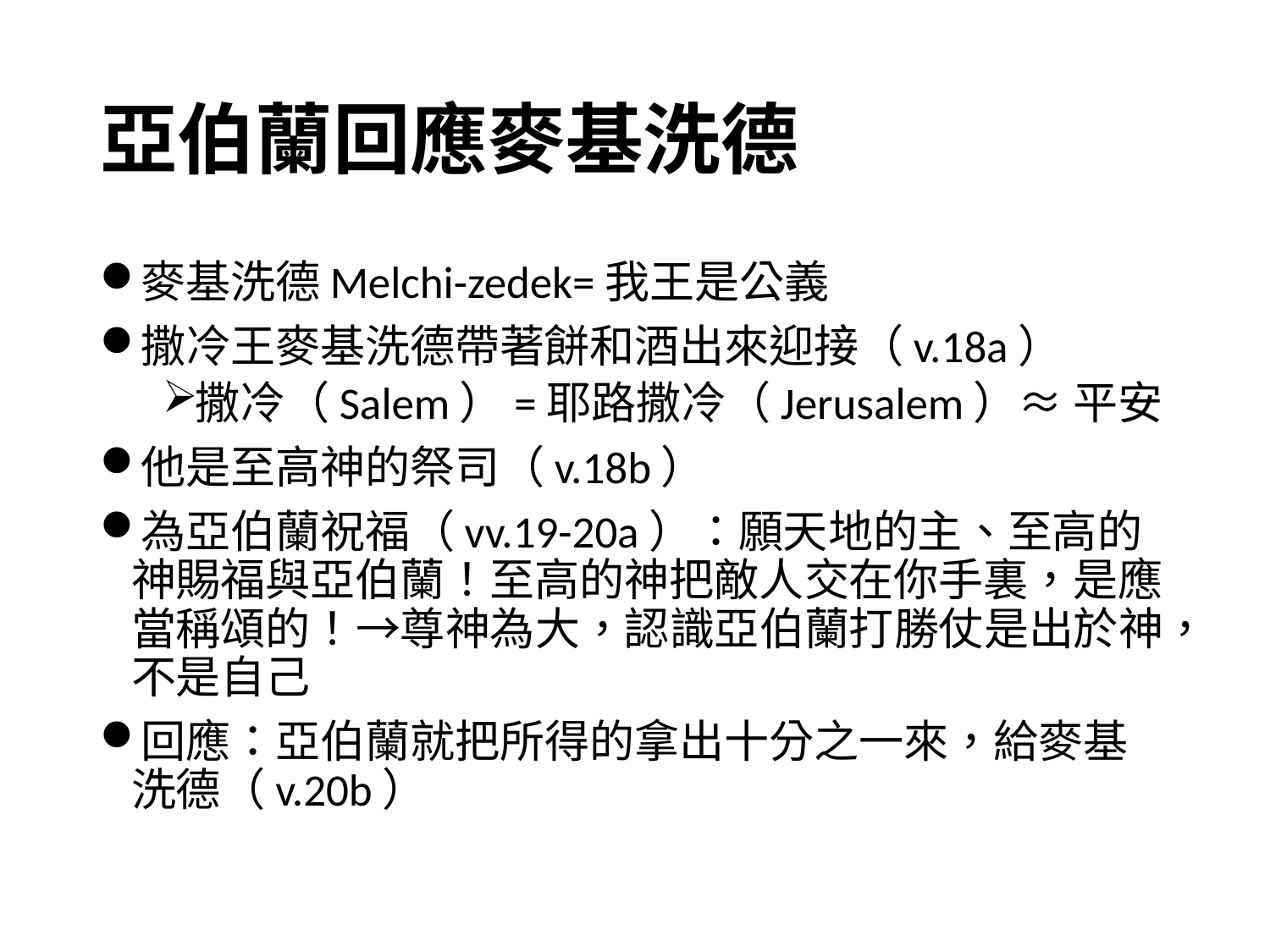

# 亞伯蘭回應麥基洗德
麥基洗德Melchi-zedek=我王是公義
撒冷王麥基洗德帶著餅和酒出來迎接（v.18a）
撒冷（Salem）=耶路撒冷（Jerusalem）≈ 平安
他是至高神的祭司（v.18b）
為亞伯蘭祝福（vv.19-20a）：願天地的主、至高的神賜福與亞伯蘭！至高的神把敵人交在你手裏，是應當稱頌的！→尊神為大，認識亞伯蘭打勝仗是出於神，不是自己
回應：亞伯蘭就把所得的拿出十分之一來，給麥基洗德（v.20b）